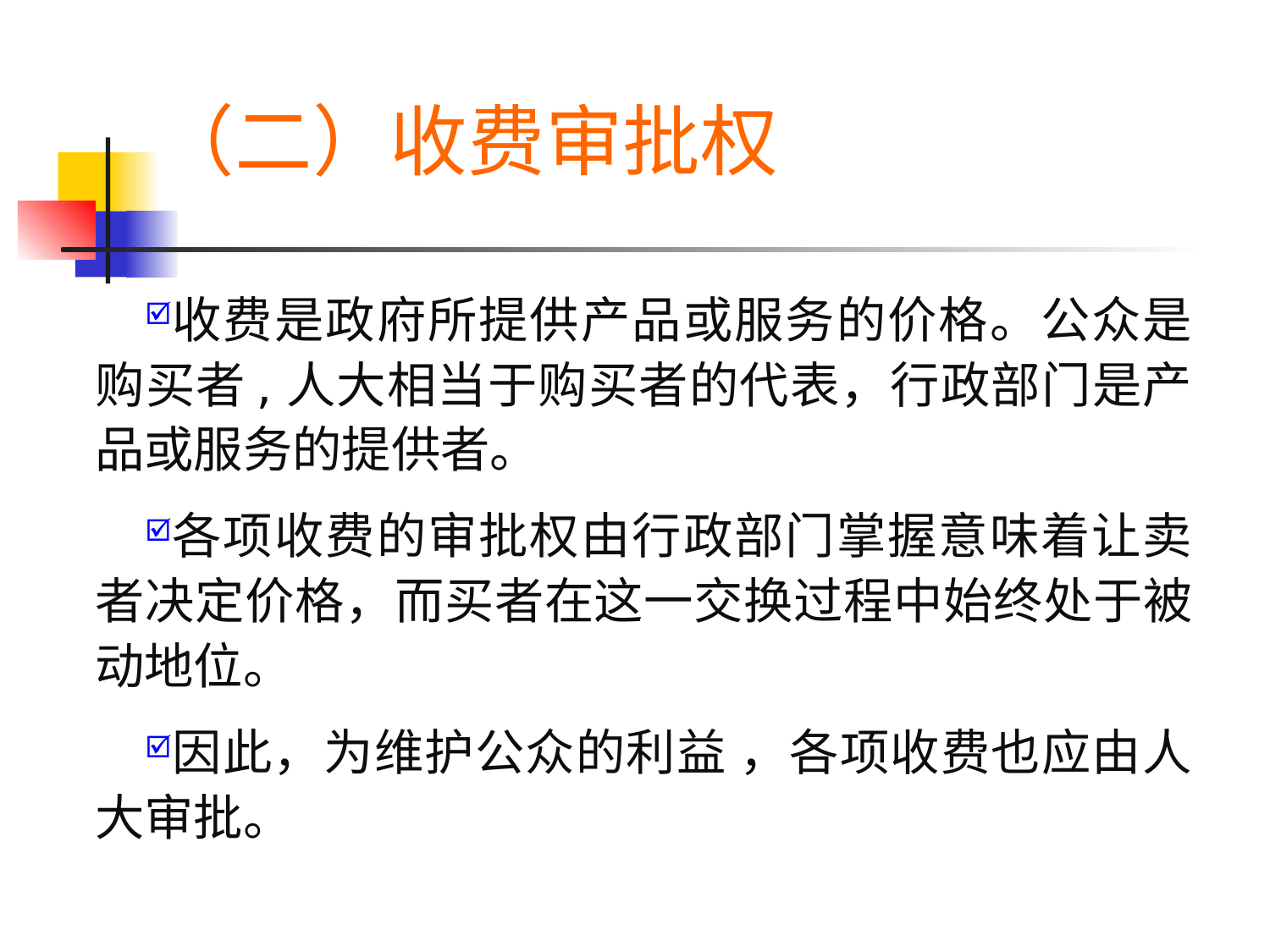

（二）收费审批权

收费是政府所提供产品或服务的价格。公众是购买者,人大相当于购买者的代表，行政部门是产品或服务的提供者。
各项收费的审批权由行政部门掌握意味着让卖者决定价格，而买者在这一交换过程中始终处于被动地位。
因此，为维护公众的利益 ，各项收费也应由人大审批。